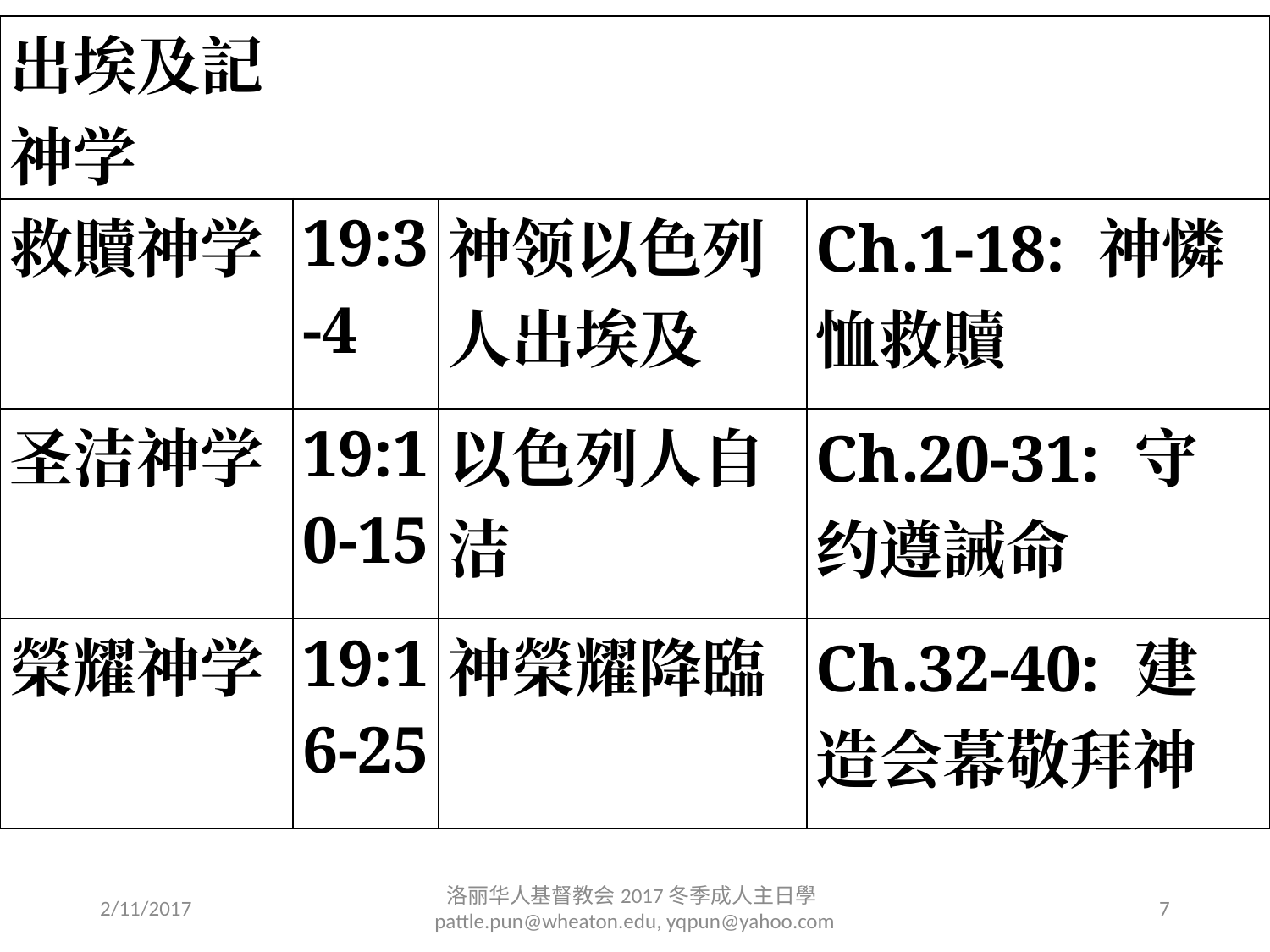

| 出埃及記神学 |  |  |  |
| --- | --- | --- | --- |
| 救贖神学 | 19:3-4 | 神领以色列人出埃及 | Ch.1-18: 神憐恤救贖 |
| 圣洁神学 | 19:10-15 | 以色列人自洁 | Ch.20-31: 守约遵誡命 |
| 榮耀神学 | 19:16-25 | 神榮耀降臨 | Ch.32-40: 建造会幕敬拜神 |
2/11/2017
洛丽华⼈基督教会2017冬季成⼈主⽇學  pattle.pun@wheaton.edu, yqpun@yahoo.com
7